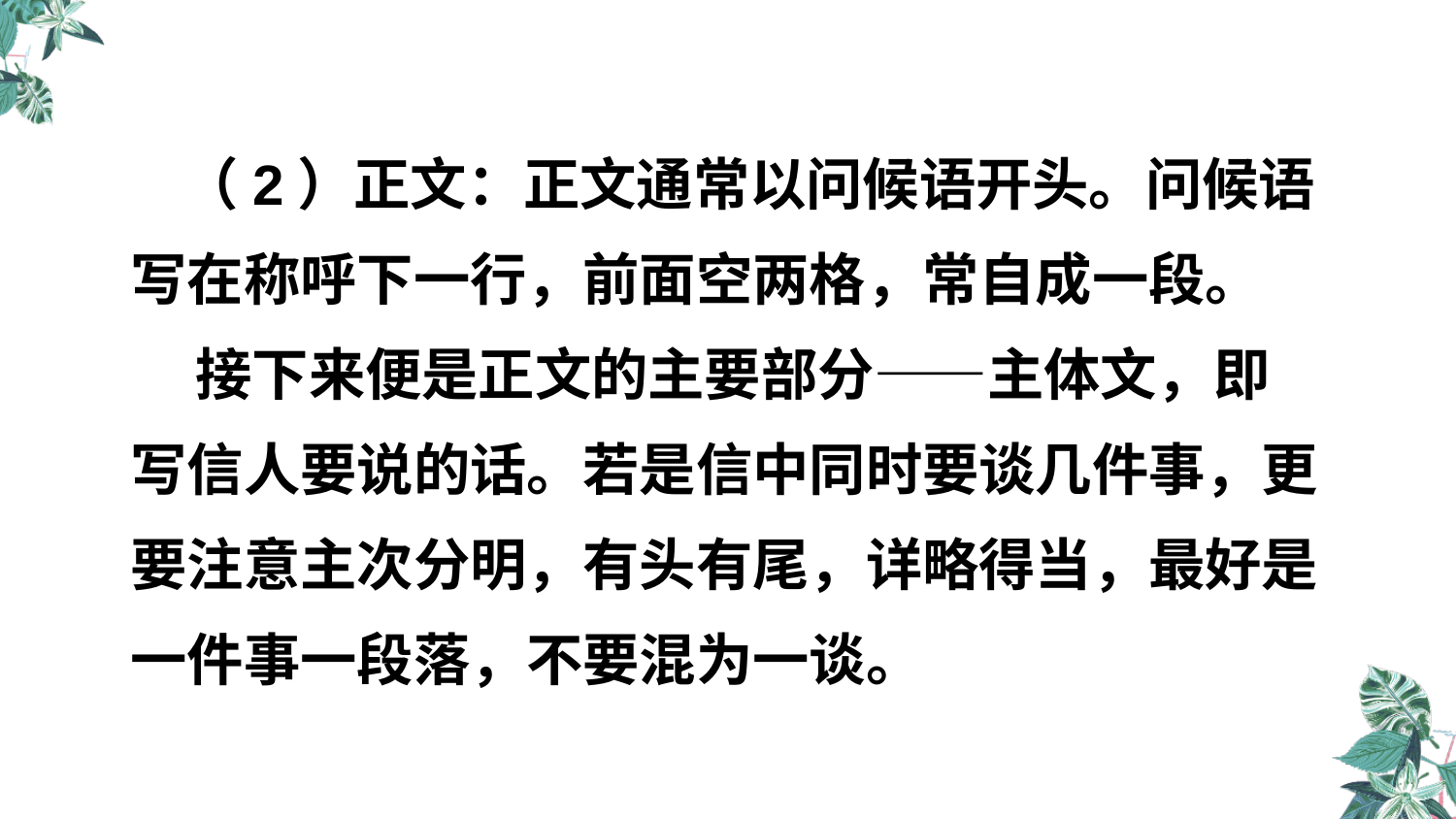

（2）正文：正文通常以问候语开头。问候语写在称呼下一行，前面空两格，常自成一段。
    接下来便是正文的主要部分——主体文，即写信人要说的话。若是信中同时要谈几件事，更要注意主次分明，有头有尾，详略得当，最好是一件事一段落，不要混为一谈。